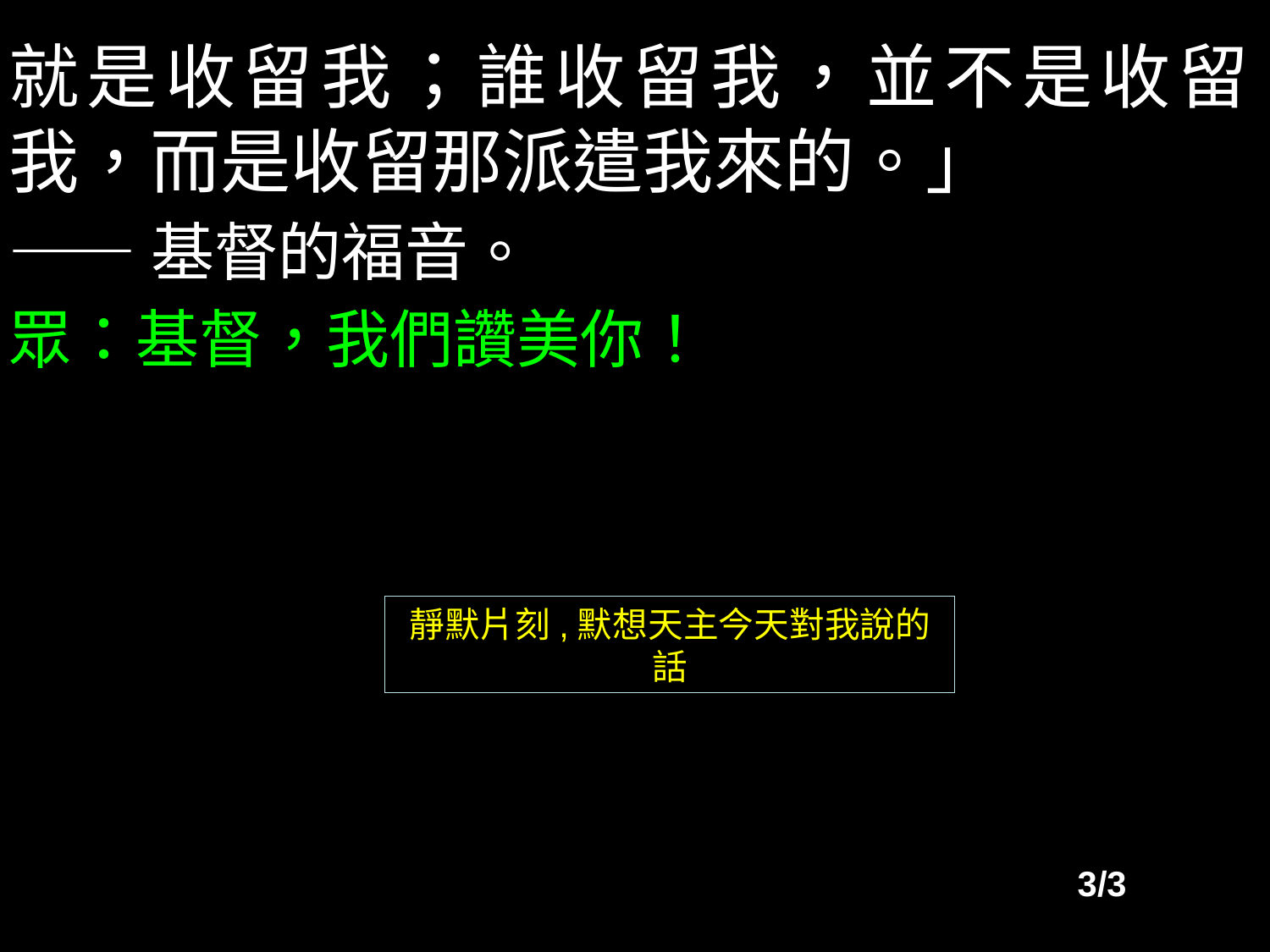

就是收留我；誰收留我，並不是收留我，而是收留那派遣我來的。」
——基督的福音。
眾：基督，我們讚美你！

靜默片刻,默想天主今天對我說的話
3/3